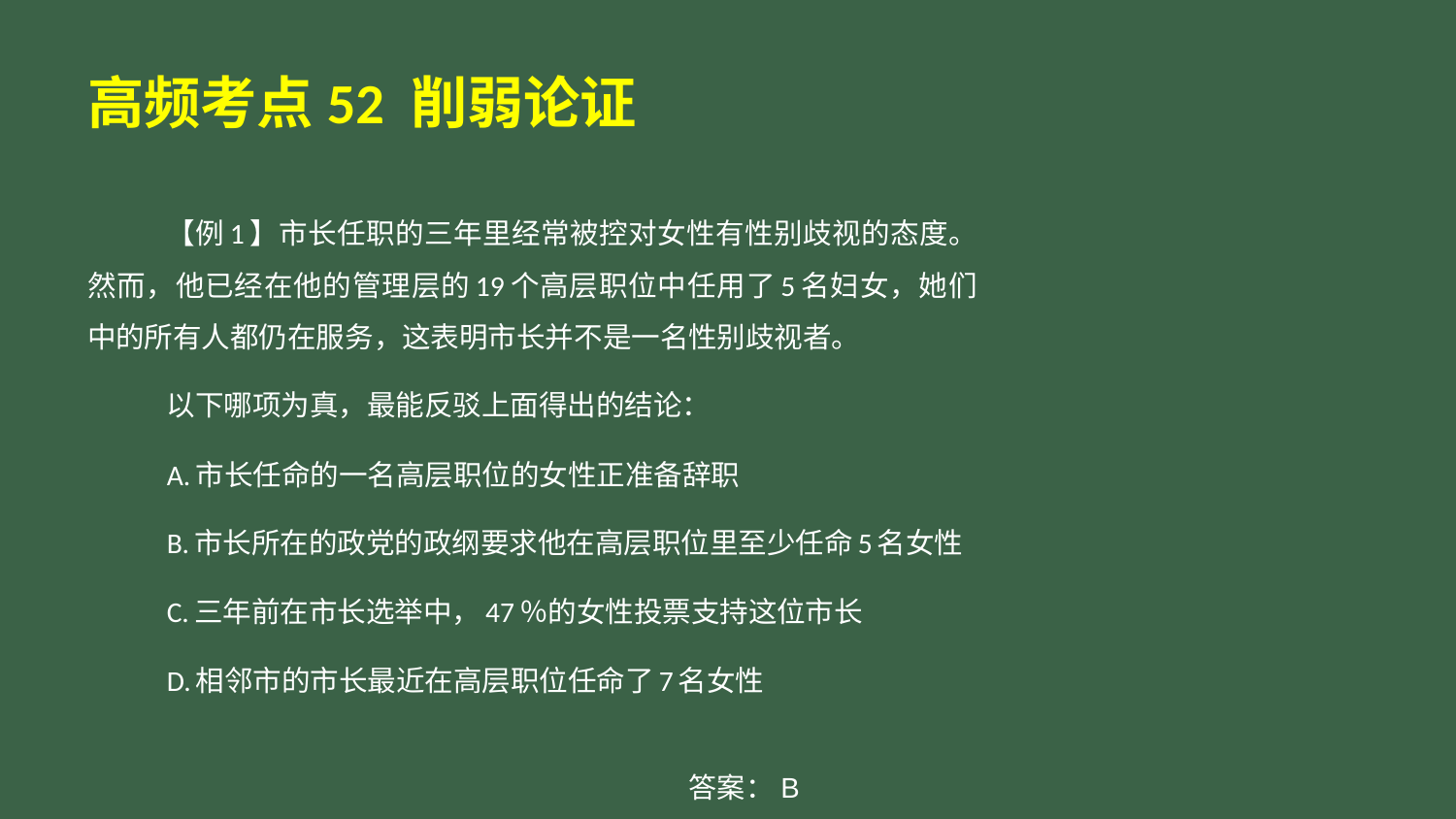

# 高频考点52 削弱论证
【例1】市长任职的三年里经常被控对女性有性别歧视的态度。然而，他已经在他的管理层的19个高层职位中任用了5名妇女，她们中的所有人都仍在服务，这表明市长并不是一名性别歧视者。
以下哪项为真，最能反驳上面得出的结论：
A.市长任命的一名高层职位的女性正准备辞职
B.市长所在的政党的政纲要求他在高层职位里至少任命5名女性
C.三年前在市长选举中，47％的女性投票支持这位市长
D.相邻市的市长最近在高层职位任命了7名女性

答案：B